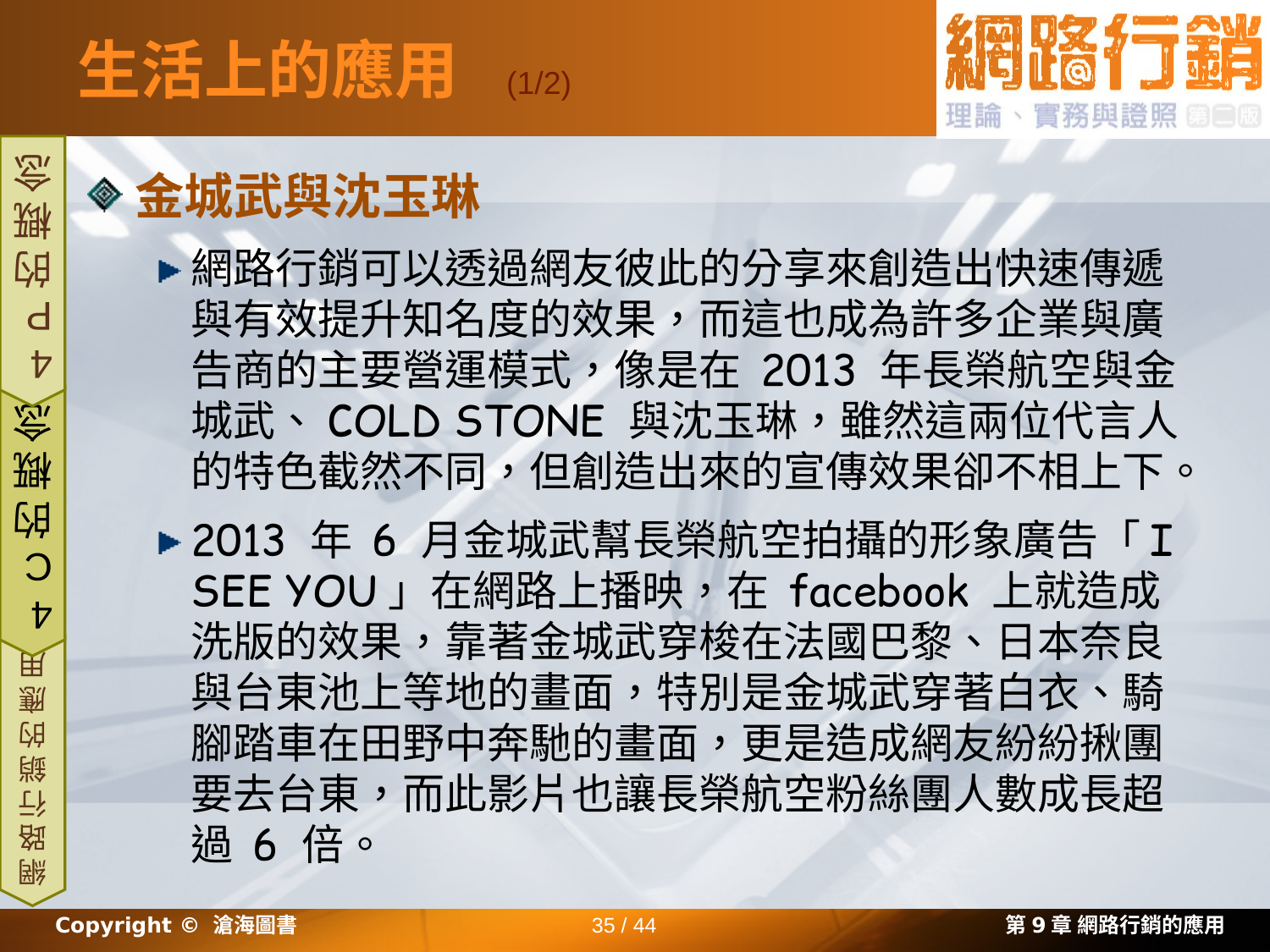

# 生活上的應用
(1/2)
金城武與沈玉琳
網路行銷可以透過網友彼此的分享來創造出快速傳遞與有效提升知名度的效果，而這也成為許多企業與廣告商的主要營運模式，像是在 2013 年長榮航空與金城武、COLD STONE 與沈玉琳，雖然這兩位代言人的特色截然不同，但創造出來的宣傳效果卻不相上下。
2013 年 6 月金城武幫長榮航空拍攝的形象廣告「I SEE YOU」在網路上播映，在 facebook 上就造成洗版的效果，靠著金城武穿梭在法國巴黎、日本奈良與台東池上等地的畫面，特別是金城武穿著白衣、騎腳踏車在田野中奔馳的畫面，更是造成網友紛紛揪團要去台東，而此影片也讓長榮航空粉絲團人數成長超過 6 倍。
4P 的概念
4C 的概念
網路行銷的應用
Copyright © 滄海圖書
35 / 44
第9章 網路行銷的應用